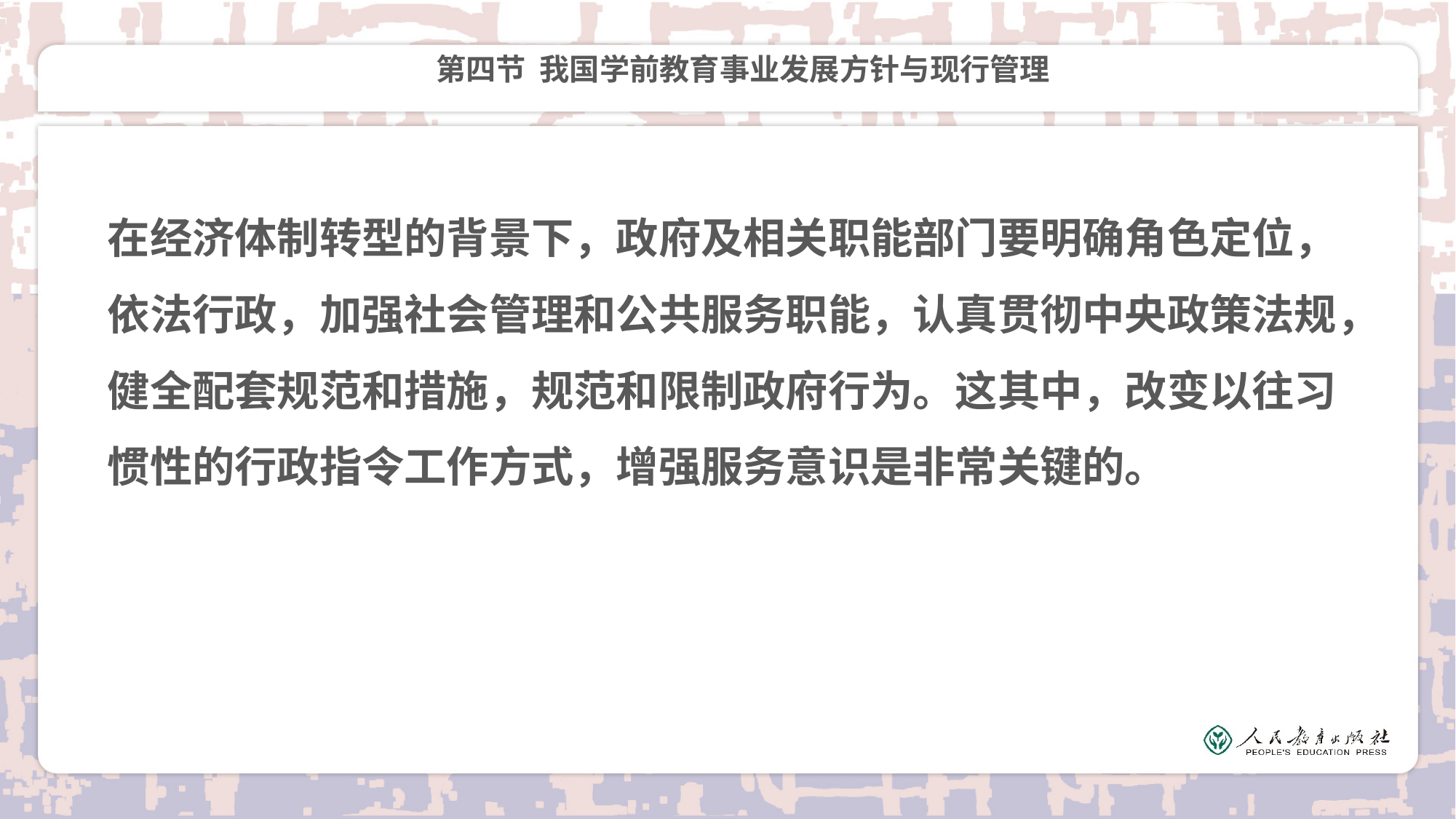

# 第四节  我国学前教育事业发展方针与现行管理
在经济体制转型的背景下，政府及相关职能部门要明确角色定位，依法行政，加强社会管理和公共服务职能，认真贯彻中央政策法规，健全配套规范和措施，规范和限制政府行为。这其中，改变以往习惯性的行政指令工作方式，增强服务意识是非常关键的。